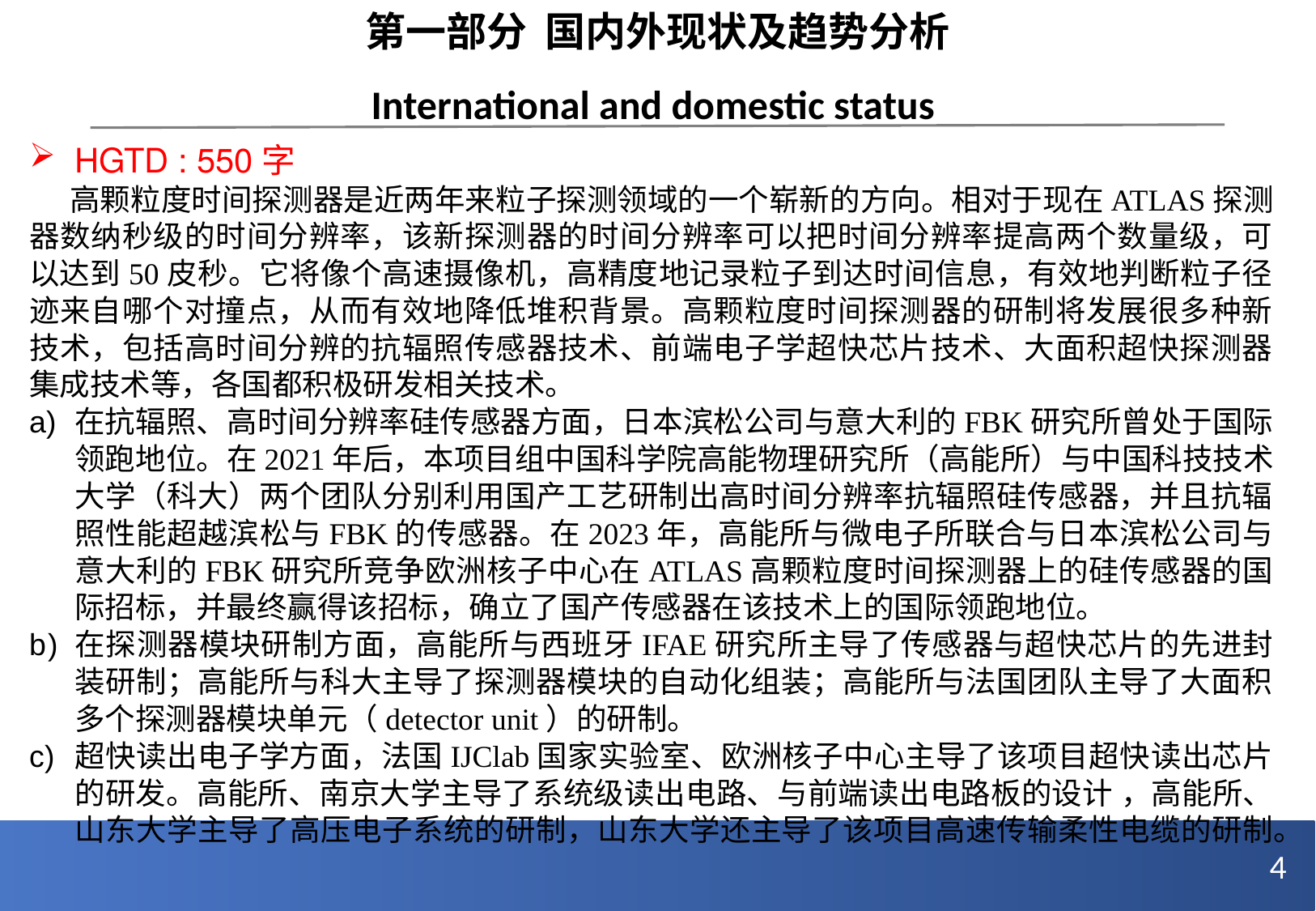

第一部分  国内外现状及趋势分析
International and domestic status

HGTD : 550字
高颗粒度时间探测器是近两年来粒子探测领域的一个崭新的方向。相对于现在ATLAS探测器数纳秒级的时间分辨率，该新探测器的时间分辨率可以把时间分辨率提高两个数量级，可以达到50皮秒。它将像个高速摄像机，高精度地记录粒子到达时间信息，有效地判断粒子径迹来自哪个对撞点，从而有效地降低堆积背景。高颗粒度时间探测器的研制将发展很多种新技术，包括高时间分辨的抗辐照传感器技术、前端电子学超快芯片技术、大面积超快探测器集成技术等，各国都积极研发相关技术。
在抗辐照、高时间分辨率硅传感器方面，日本滨松公司与意大利的FBK研究所曾处于国际领跑地位。在2021年后，本项目组中国科学院高能物理研究所（高能所）与中国科技技术大学（科大）两个团队分别利用国产工艺研制出高时间分辨率抗辐照硅传感器，并且抗辐照性能超越滨松与FBK的传感器。在2023年，高能所与微电子所联合与日本滨松公司与意大利的FBK研究所竞争欧洲核子中心在ATLAS高颗粒度时间探测器上的硅传感器的国际招标，并最终赢得该招标，确立了国产传感器在该技术上的国际领跑地位。
在探测器模块研制方面，高能所与西班牙IFAE研究所主导了传感器与超快芯片的先进封装研制；高能所与科大主导了探测器模块的自动化组装；高能所与法国团队主导了大面积多个探测器模块单元（detector unit）的研制。
超快读出电子学方面，法国IJClab国家实验室、欧洲核子中心主导了该项目超快读出芯片的研发。高能所、南京大学主导了系统级读出电路、与前端读出电路板的设计 ，高能所、山东大学主导了高压电子系统的研制，山东大学还主导了该项目高速传输柔性电缆的研制。